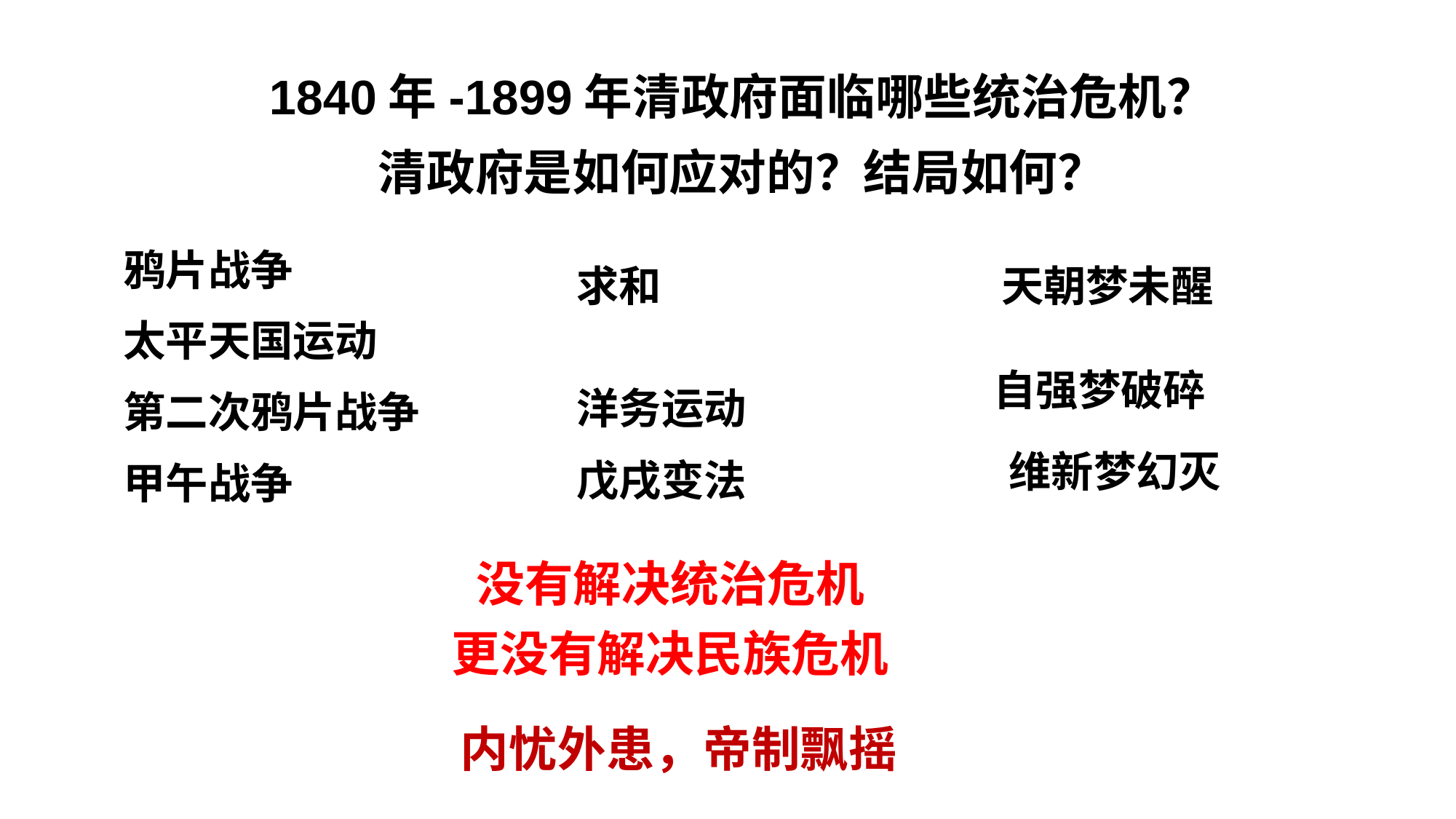

1840年-1899年清政府面临哪些统治危机？
清政府是如何应对的？结局如何？
鸦片战争
太平天国运动
第二次鸦片战争
甲午战争
求和
天朝梦未醒
自强梦破碎
洋务运动
维新梦幻灭
戊戌变法
没有解决统治危机
更没有解决民族危机
内忧外患，帝制飘摇